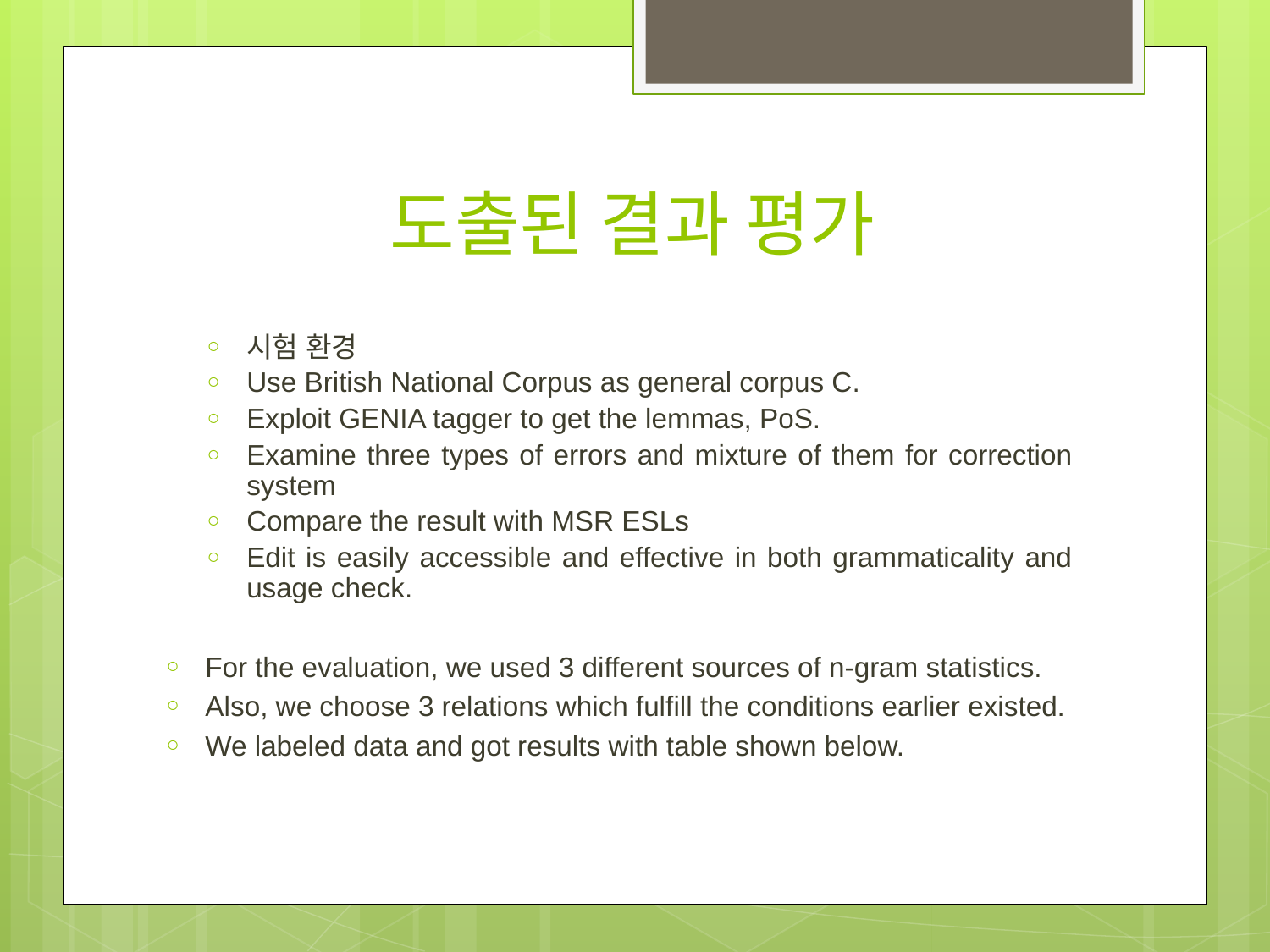

# 도출된 결과 평가
시험 환경
Use British National Corpus as general corpus C.
Exploit GENIA tagger to get the lemmas, PoS.
Examine three types of errors and mixture of them for correction system
Compare the result with MSR ESLs
Edit is easily accessible and effective in both grammaticality and usage check.

For the evaluation, we used 3 different sources of n-gram statistics.
Also, we choose 3 relations which fulfill the conditions earlier existed.
We labeled data and got results with table shown below.